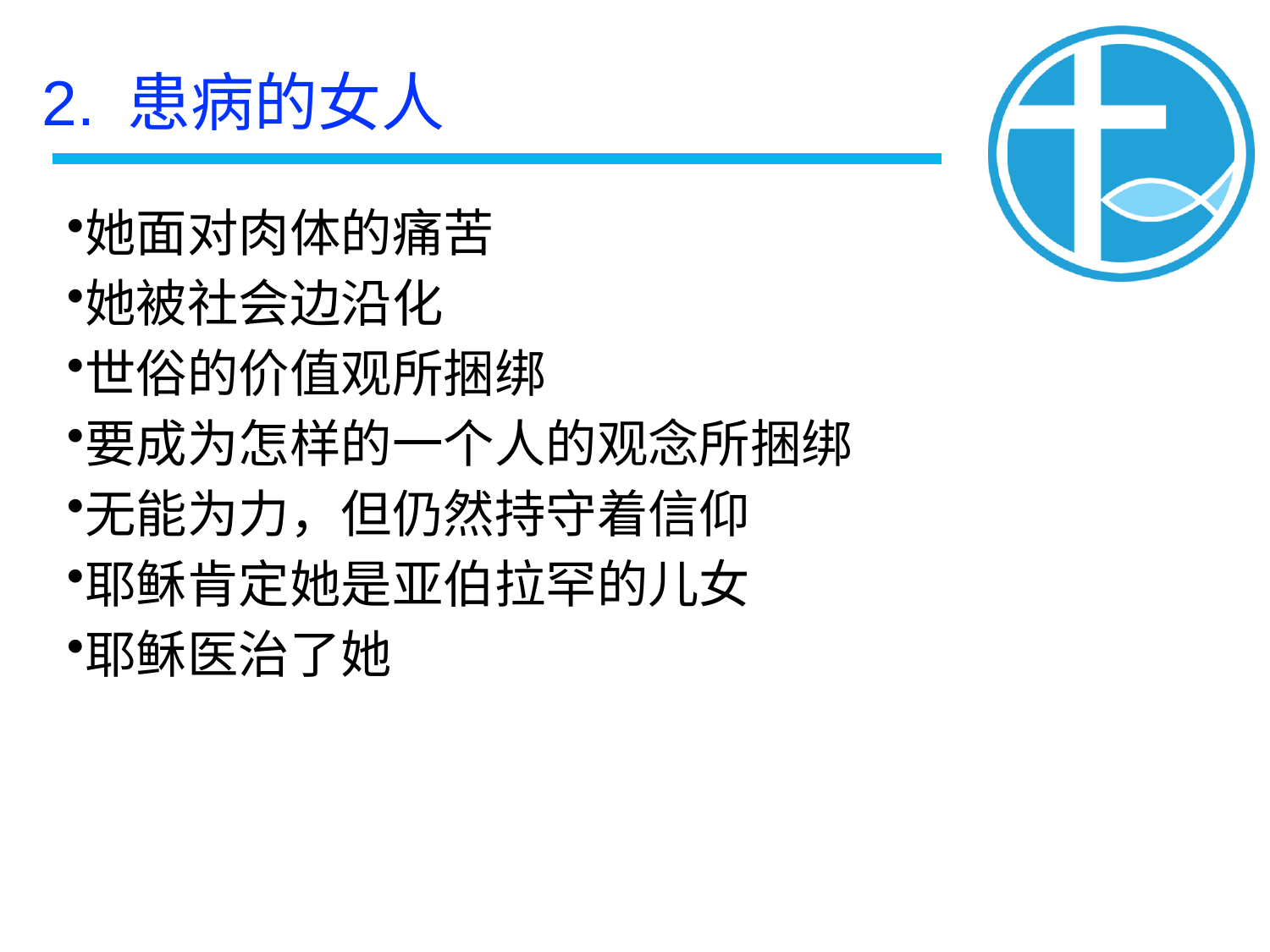

2. 患病的女人
她面对肉体的痛苦
她被社会边沿化
世俗的价值观所捆绑
要成为怎样的一个人的观念所捆绑
无能为力，但仍然持守着信仰
耶稣肯定她是亚伯拉罕的儿女
耶稣医治了她